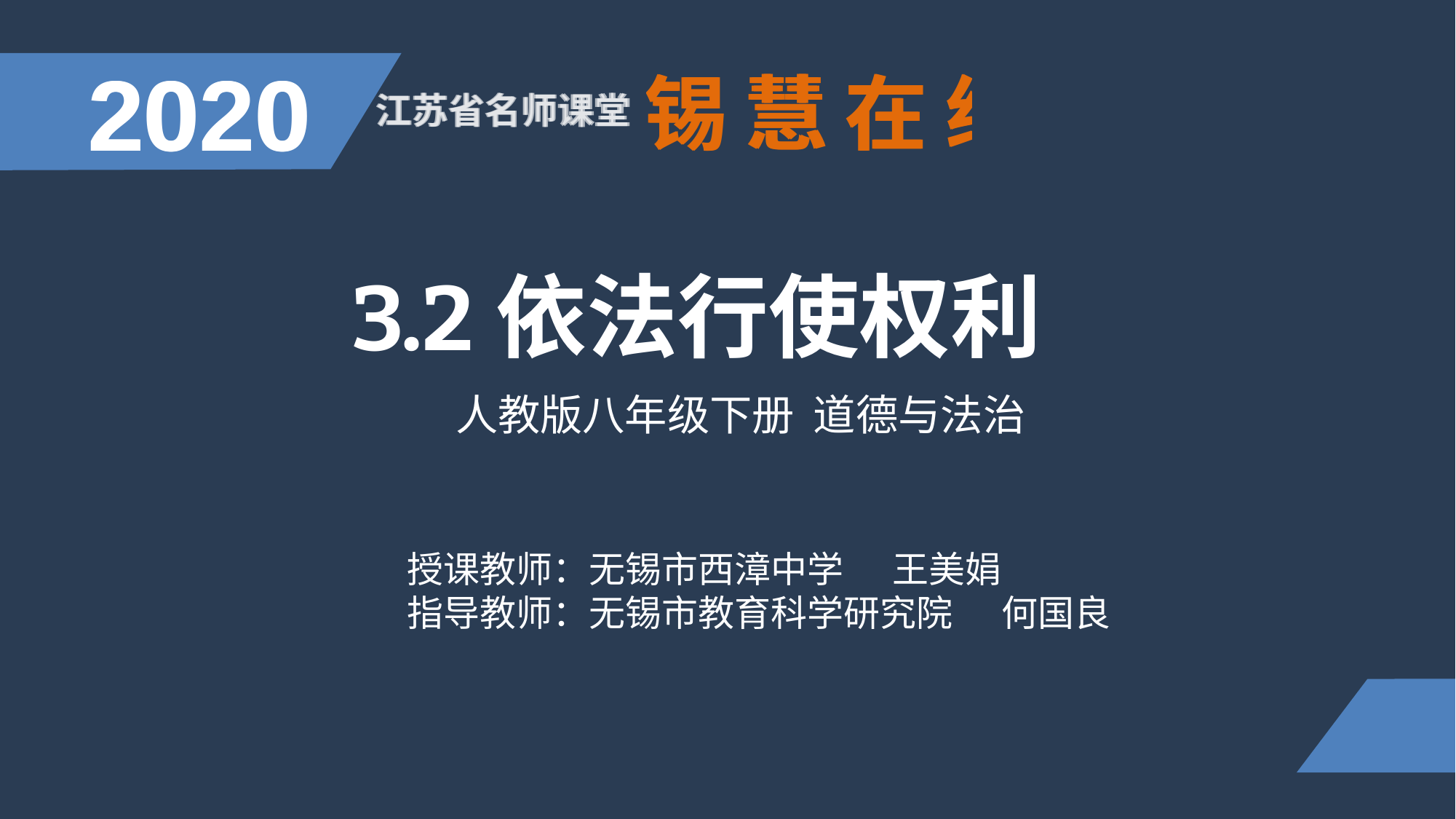

2020
2020

锡慧在线
锡慧在线
江苏省名师课堂
江苏省名师课堂
3.2依法行使权利

人教版八年级下册  道德与法治
授课教师：无锡市西漳中学      王美娟
指导教师：无锡市教育科学研究院      何国良